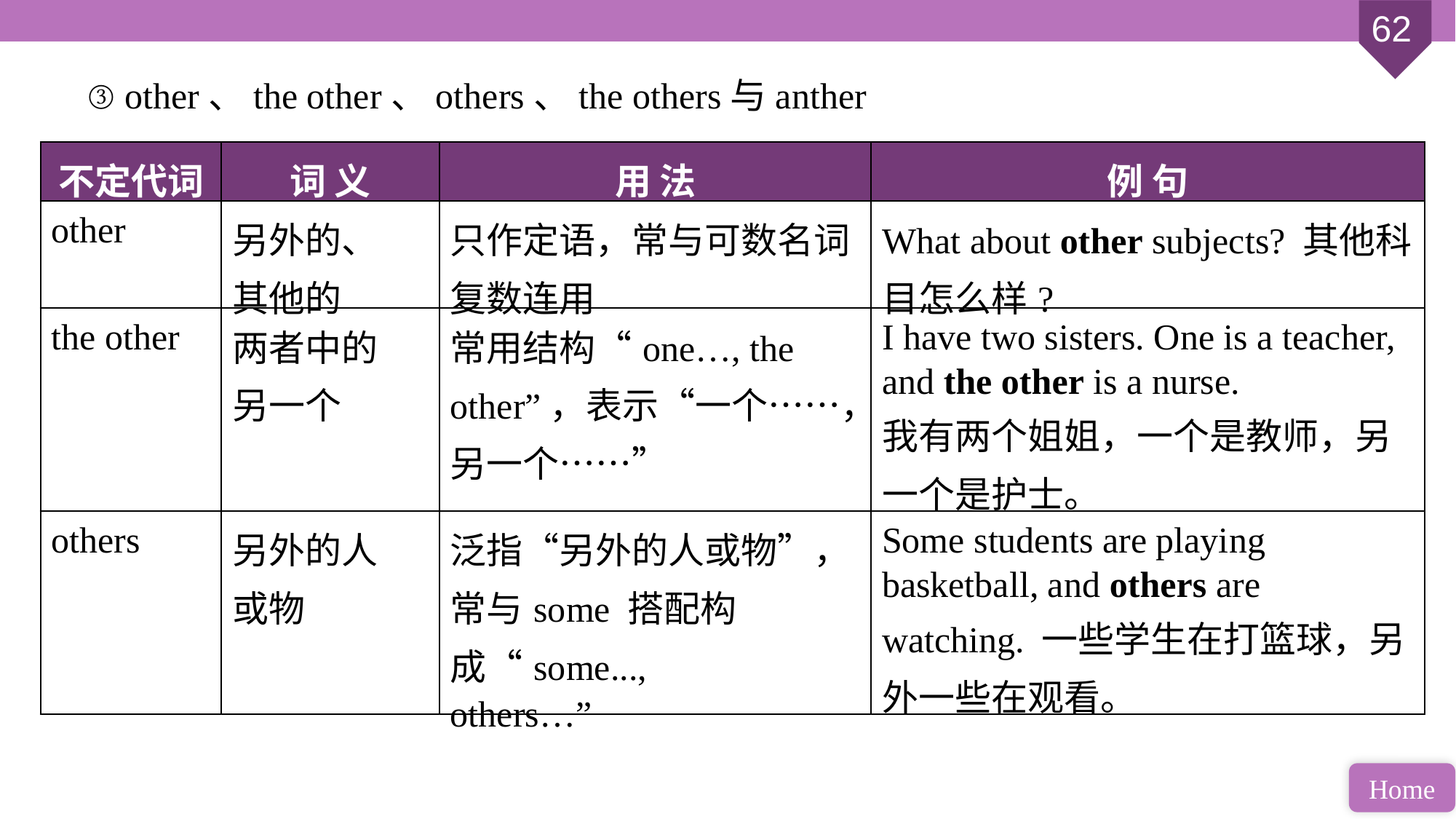

③ other、the other、others、the others与anther
| 不定代词 | 词 义 | 用 法 | 例 句 |
| --- | --- | --- | --- |
| other | 另外的、 其他的 | 只作定语，常与可数名词复数连用 | What about other subjects? 其他科目怎么样? |
| the other | 两者中的 另一个 | 常用结构“one…, the other”，表示“一个……， 另一个……” | I have two sisters. One is a teacher, and the other is a nurse. 我有两个姐姐，一个是教师，另一个是护士。 |
| others | 另外的人 或物 | 泛指“另外的人或物”，常与some 搭配构成“some..., others…” | Some students are playing basketball, and others are watching. 一些学生在打篮球，另外一些在观看。 |